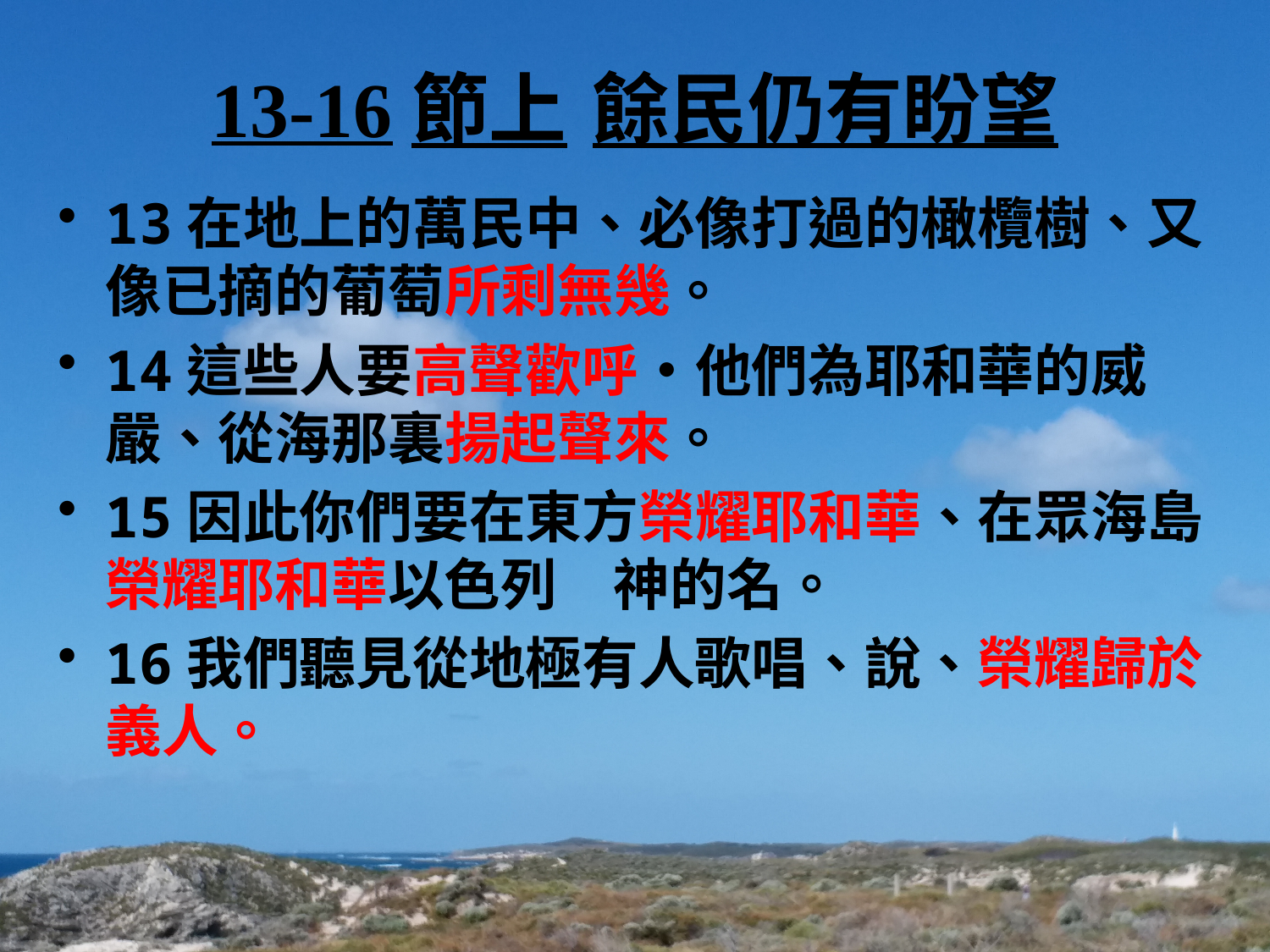

# 13-16節上	餘民仍有盼望
13在地上的萬民中、必像打過的橄欖樹、又像已摘的葡萄所剩無幾。
14這些人要高聲歡呼‧他們為耶和華的威嚴、從海那裏揚起聲來。
15因此你們要在東方榮耀耶和華、在眾海島榮耀耶和華以色列　神的名。
16我們聽見從地極有人歌唱、說、榮耀歸於義人。